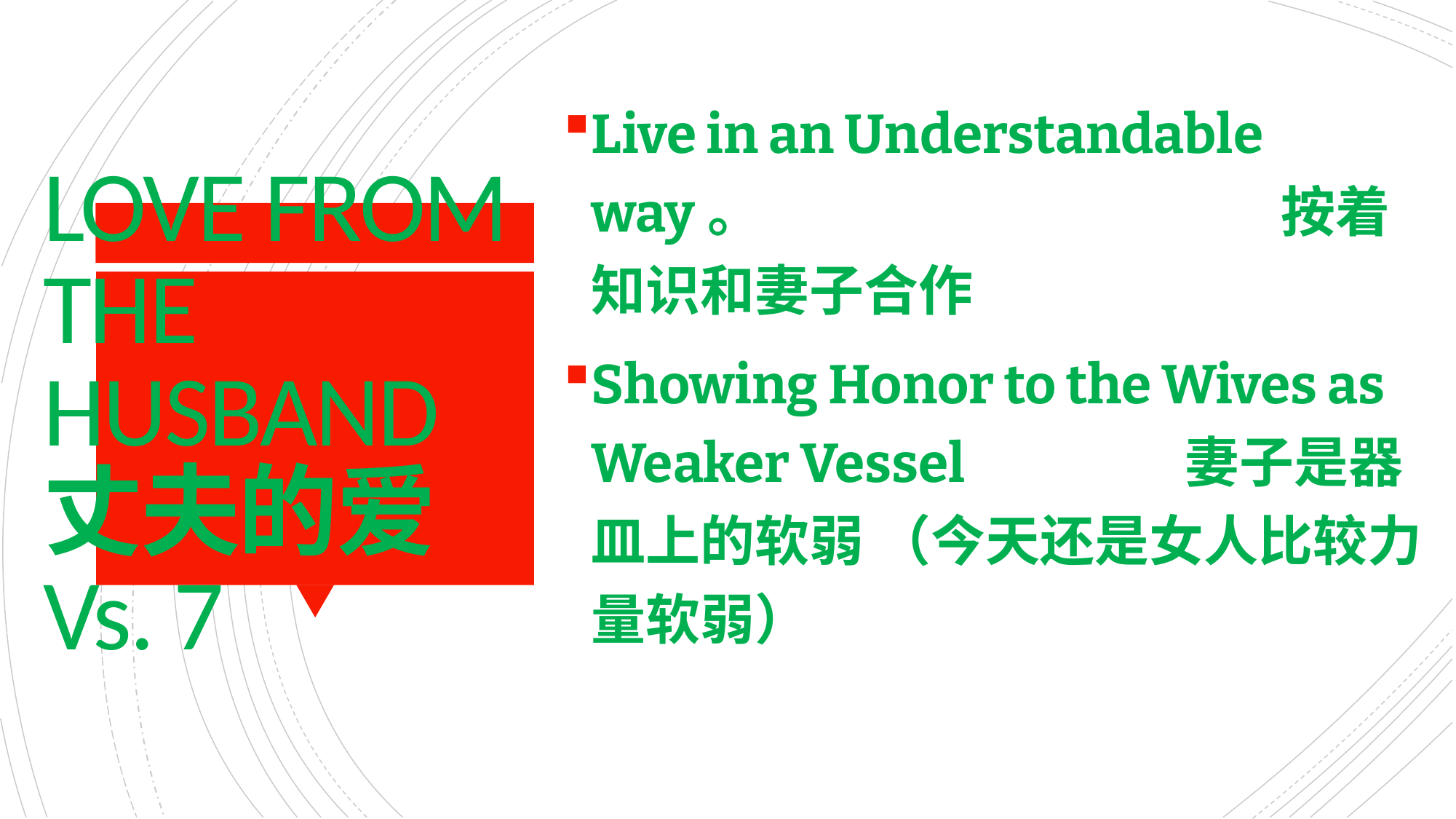

# LOVE FROM THE  HUSBAND   丈夫的爱 Vs. 7
Live in an Understandable way。                                          按着知识和妻子合作
Showing Honor to the Wives as Weaker Vessel                     妻子是器皿上的软弱 （今天还是女人比较力量软弱）